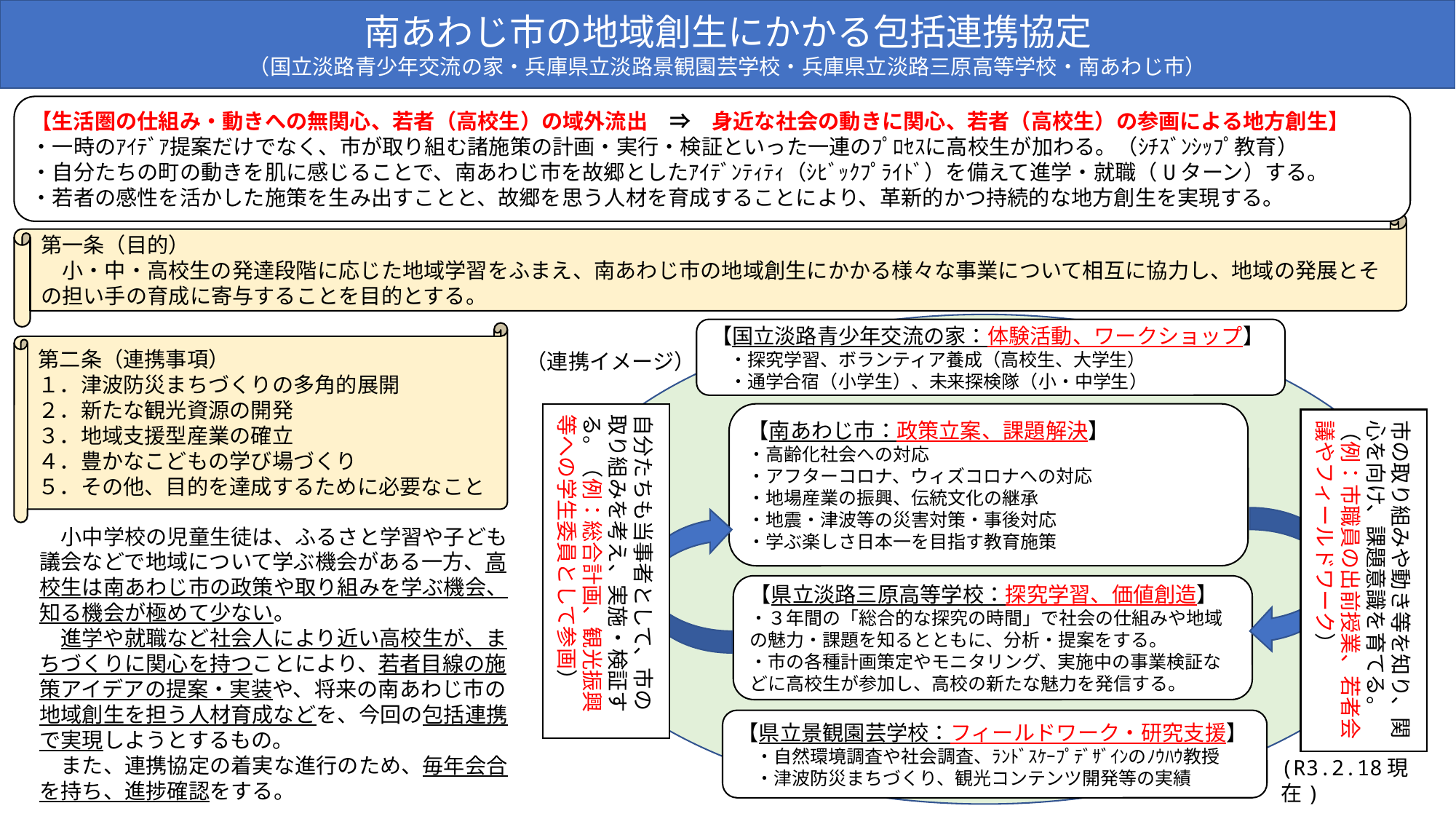

南あわじ市の地域創生にかかる包括連携協定
（国立淡路青少年交流の家・兵庫県立淡路景観園芸学校・兵庫県立淡路三原高等学校・南あわじ市）
【生活圏の仕組み・動きへの無関心、若者（高校生）の域外流出　⇒　身近な社会の動きに関心、若者（高校生）の参画による地方創生】
・一時のｱｲﾃﾞｱ提案だけでなく、市が取り組む諸施策の計画・実行・検証といった一連のﾌﾟﾛｾｽに高校生が加わる。（ｼﾁｽﾞﾝｼｯﾌﾟ教育）
・自分たちの町の動きを肌に感じることで、南あわじ市を故郷としたｱｲﾃﾞﾝﾃｨﾃｨ（ｼﾋﾞｯｸﾌﾟﾗｲﾄﾞ）を備えて進学・就職（Uターン）する。
・若者の感性を活かした施策を生み出すことと、故郷を思う人材を育成することにより、革新的かつ持続的な地方創生を実現する。
第一条（目的）
　小・中・高校生の発達段階に応じた地域学習をふまえ、南あわじ市の地域創生にかかる様々な事業について相互に協力し、地域の発展とその担い手の育成に寄与することを目的とする。

【国立淡路青少年交流の家：体験活動、ワークショップ】
　・探究学習、ボランティア養成（高校生、大学生）
　・通学合宿（小学生）、未来探検隊（小・中学生）
第二条（連携事項）
１．津波防災まちづくりの多角的展開
２．新たな観光資源の開発
３．地域支援型産業の確立
４．豊かなこどもの学び場づくり
５．その他、目的を達成するために必要なこと
（連携イメージ）
自分たちも当事者として、市の取り組みを考え、実施・検証する。（例：総合計画、観光振興等への学生委員として参画）
【南あわじ市：政策立案、課題解決】
・高齢化社会への対応
・アフターコロナ、ウィズコロナへの対応
・地場産業の振興、伝統文化の継承
・地震・津波等の災害対策・事後対応
・学ぶ楽しさ日本一を目指す教育施策
市の取り組みや動き等を知り、関心を向け、課題意識を育てる。（例：市職員の出前授業、若者会議やフィールドワーク）

　小中学校の児童生徒は、ふるさと学習や子ども議会などで地域について学ぶ機会がある一方、高校生は南あわじ市の政策や取り組みを学ぶ機会、知る機会が極めて少ない。
　進学や就職など社会人により近い高校生が、まちづくりに関心を持つことにより、若者目線の施策アイデアの提案・実装や、将来の南あわじ市の地域創生を担う人材育成などを、今回の包括連携で実現しようとするもの。
　また、連携協定の着実な進行のため、毎年会合を持ち、進捗確認をする。
【県立淡路三原高等学校：探究学習、価値創造】
・３年間の「総合的な探究の時間」で社会の仕組みや地域の魅力・課題を知るとともに、分析・提案をする。
・市の各種計画策定やモニタリング、実施中の事業検証などに高校生が参加し、高校の新たな魅力を発信する。
【県立景観園芸学校：フィールドワーク・研究支援】
　・自然環境調査や社会調査、ﾗﾝﾄﾞｽｹｰﾌﾟﾃﾞｻﾞｲﾝのﾉｳﾊｳ教授
　・津波防災まちづくり、観光コンテンツ開発等の実績
(R3.2.18現在)